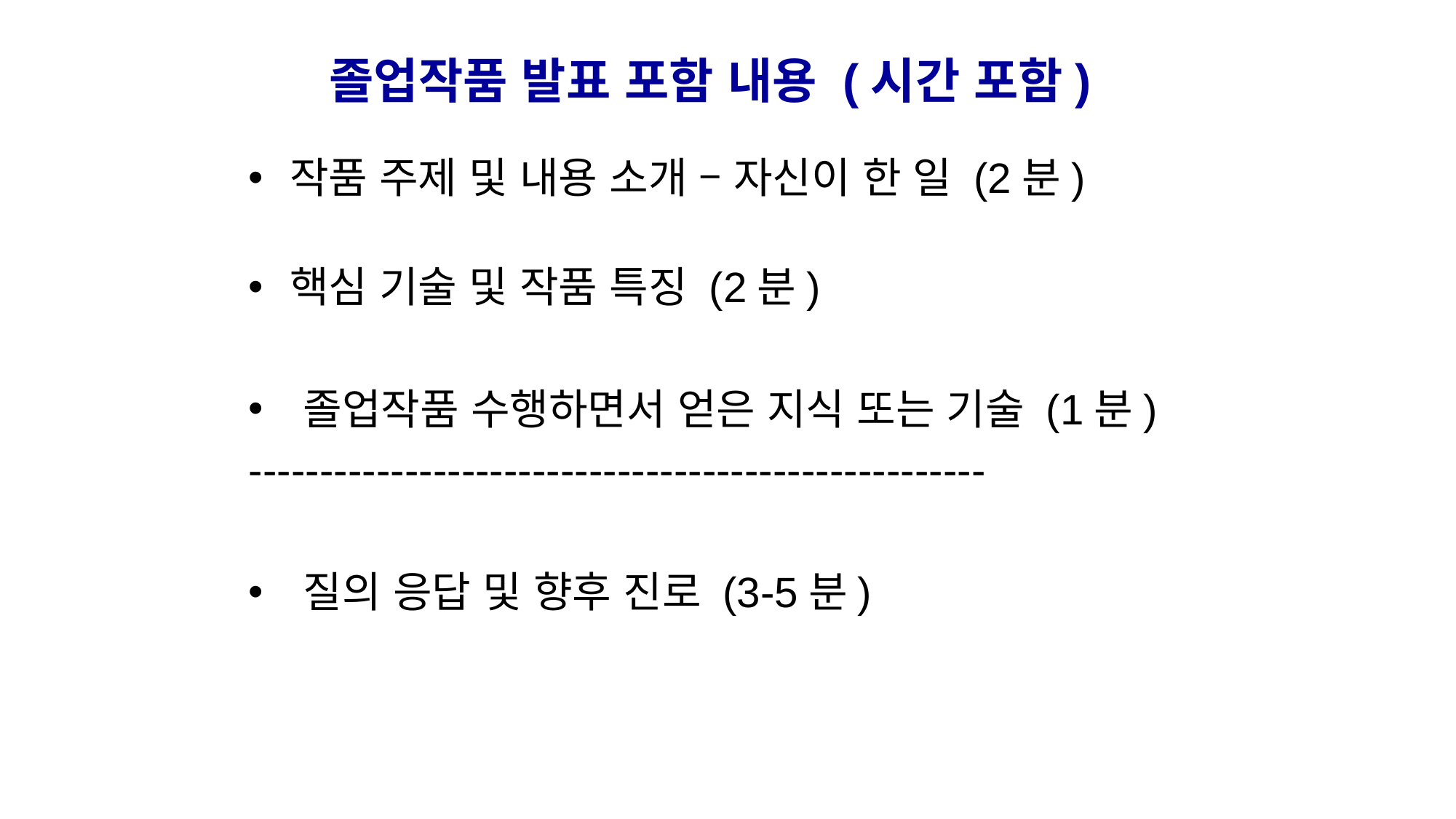

# 졸업작품 발표 포함 내용 (시간 포함)
작품 주제 및 내용 소개 – 자신이 한 일 (2분)

핵심 기술 및 작품 특징 (2분)

졸업작품 수행하면서 얻은 지식 또는 기술 (1분)
----------------------------------------------------

질의 응답 및 향후 진로 (3-5분)